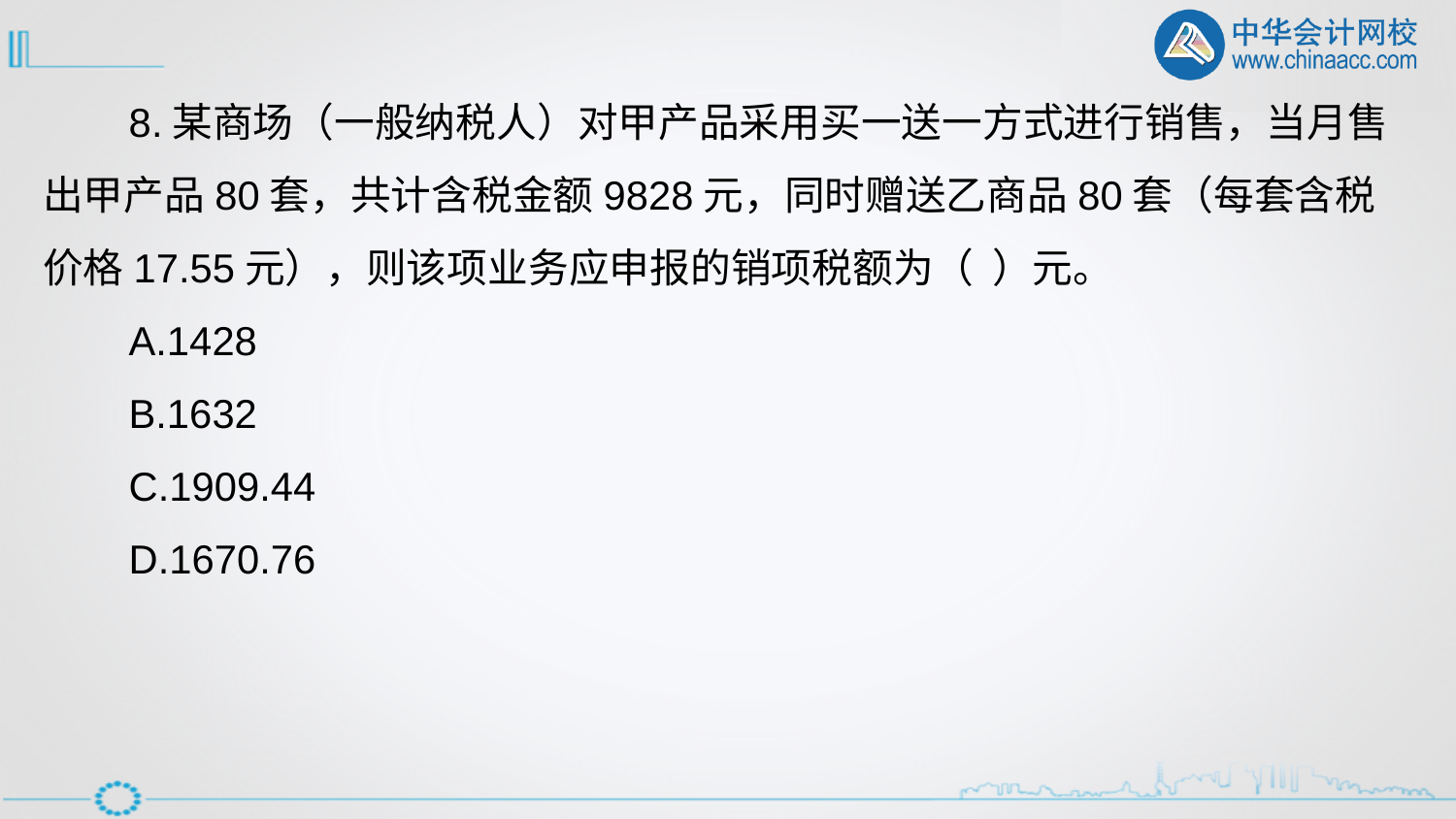

8.某商场（一般纳税人）对甲产品采用买一送一方式进行销售，当月售出甲产品80套，共计含税金额9828元，同时赠送乙商品80套（每套含税价格17.55元），则该项业务应申报的销项税额为（  ）元。
A.1428
B.1632
C.1909.44
D.1670.76